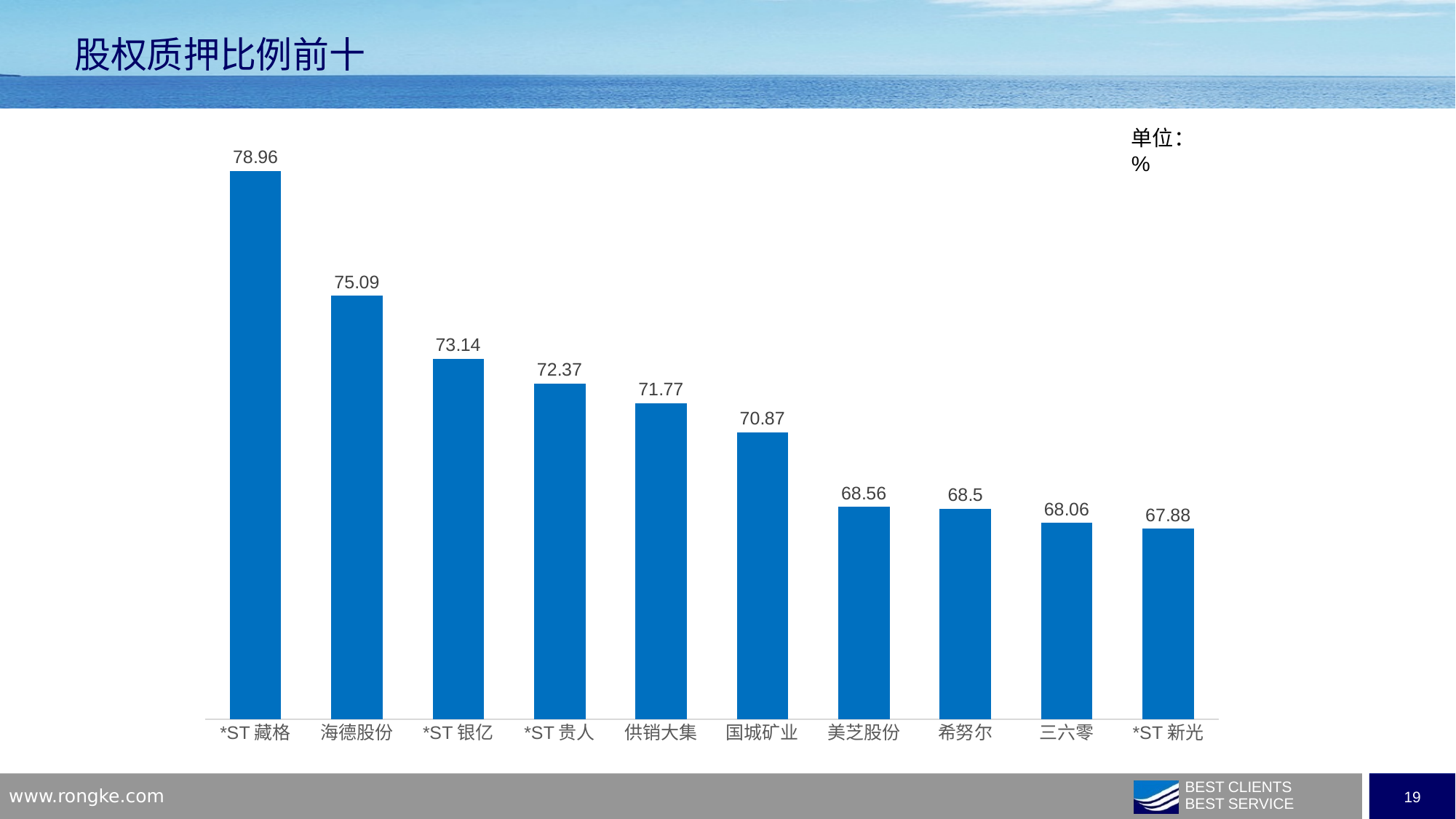

股权质押比例前十

### Chart

| Category | 质押比例
[交易日期]2020-07-31 |
|---|---|
| *ST藏格 | 78.96 |
| 海德股份 | 75.09 |
| *ST银亿 | 73.14 |
| *ST贵人 | 72.37 |
| 供销大集 | 71.77 |
| 国城矿业 | 70.87 |
| 美芝股份 | 68.56 |
| 希努尔 | 68.5 |
| 三六零 | 68.06 |
| *ST新光 | 67.88 |
单位：%